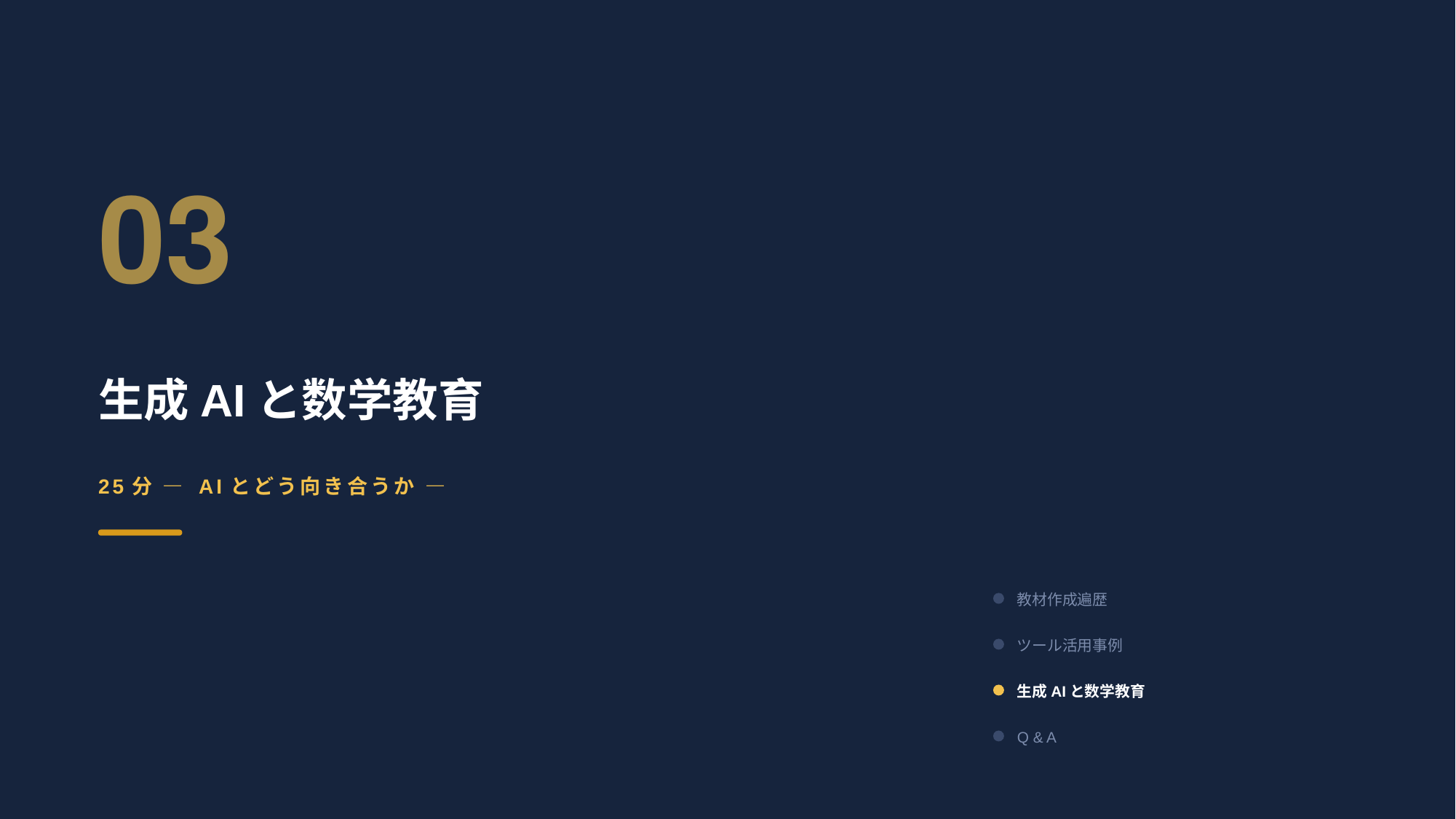

03
生成AIと数学教育
25分 ― AIとどう向き合うか ―

教材作成遍歴

ツール活用事例

生成AIと数学教育

Q & A